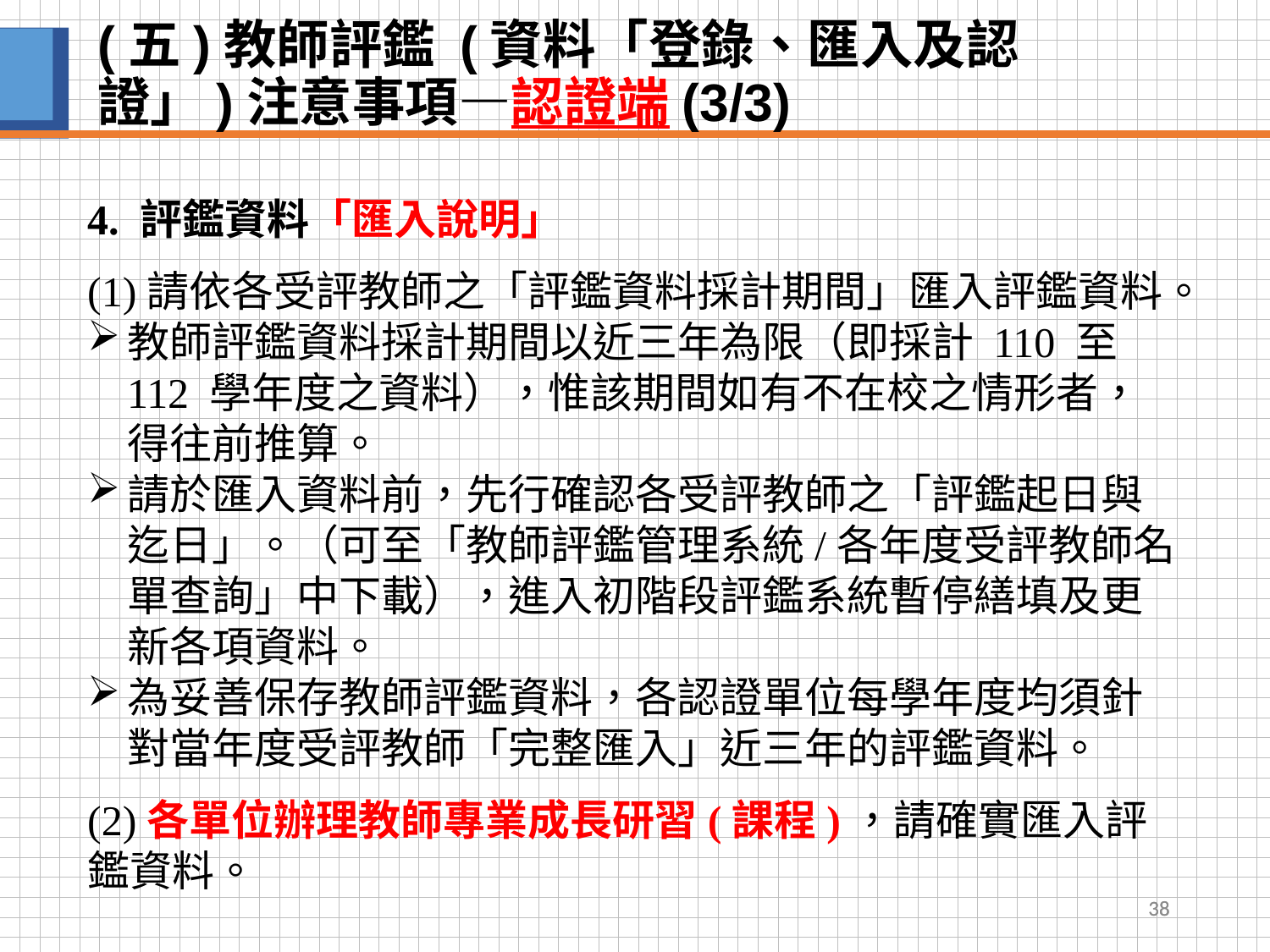

# (五)教師評鑑 (資料「登錄、匯入及認證」)注意事項—認證端(3/3)
4. 評鑑資料「匯入說明」
(1)請依各受評教師之「評鑑資料採計期間」匯入評鑑資料。
教師評鑑資料採計期間以近三年為限（即採計 110 至 112 學年度之資料），惟該期間如有不在校之情形者，得往前推算。
請於匯入資料前，先行確認各受評教師之「評鑑起日與迄日」。（可至「教師評鑑管理系統/各年度受評教師名單查詢」中下載），進入初階段評鑑系統暫停繕填及更新各項資料。
為妥善保存教師評鑑資料，各認證單位每學年度均須針對當年度受評教師「完整匯入」近三年的評鑑資料。
(2)各單位辦理教師專業成長研習(課程)，請確實匯入評鑑資料。

38